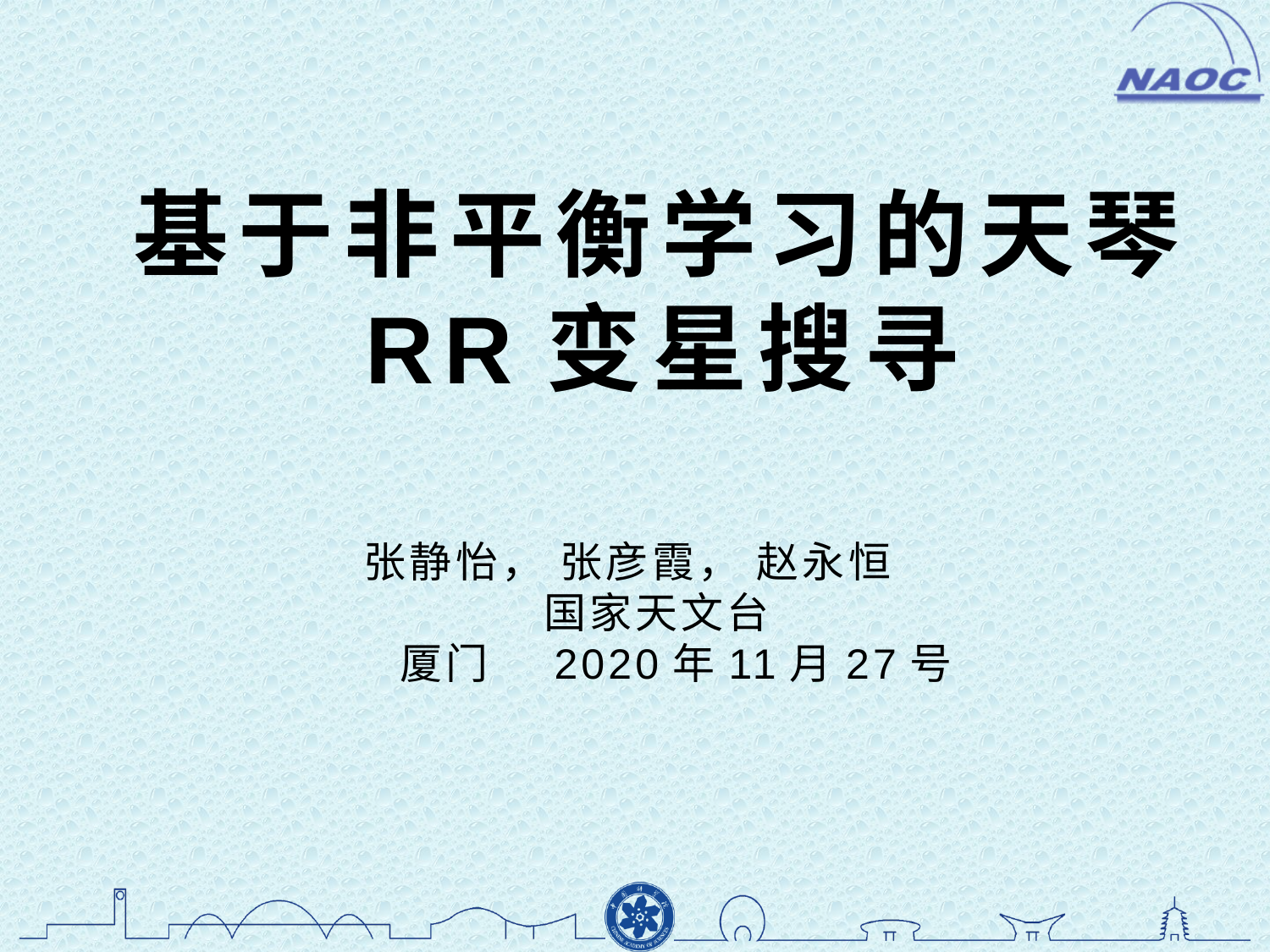

# 基于非平衡学习的天琴 RR变星搜寻
                        张静怡， 张彦霞， 赵永恒
         国家天文台
            厦门    2020年11月27号